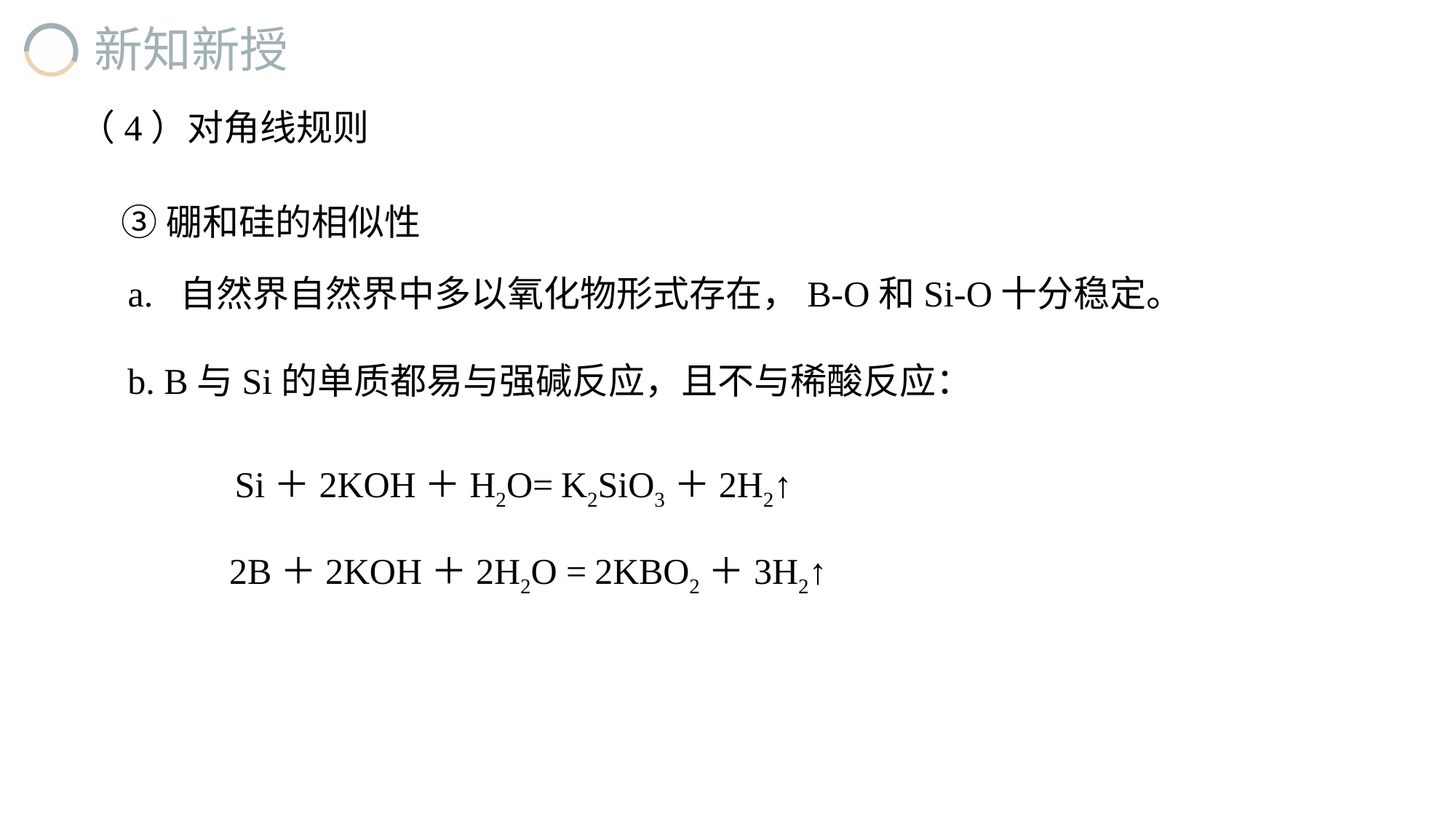

（4）对角线规则
③硼和硅的相似性
a.  自然界自然界中多以氧化物形式存在，B-O和Si-O十分稳定。
b. B与Si的单质都易与强碱反应，且不与稀酸反应：
Si＋2KOH＋H2O= K2SiO3＋2H2↑
2B＋2KOH＋2H2O = 2KBO2＋3H2↑